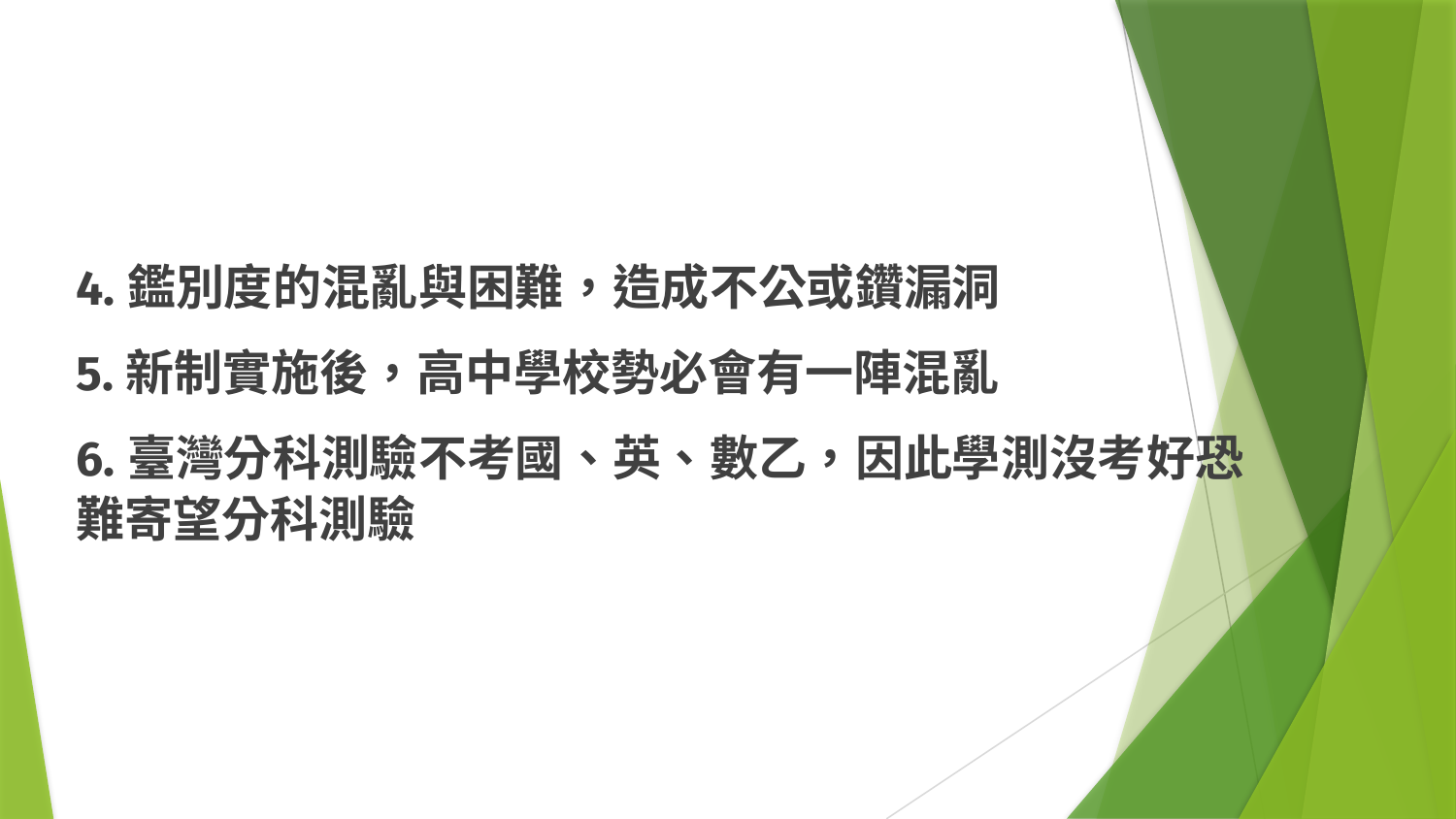

#
4.鑑別度的混亂與困難，造成不公或鑽漏洞
5.新制實施後，高中學校勢必會有一陣混亂
6.臺灣分科測驗不考國、英、數乙，因此學測沒考好恐難寄望分科測驗